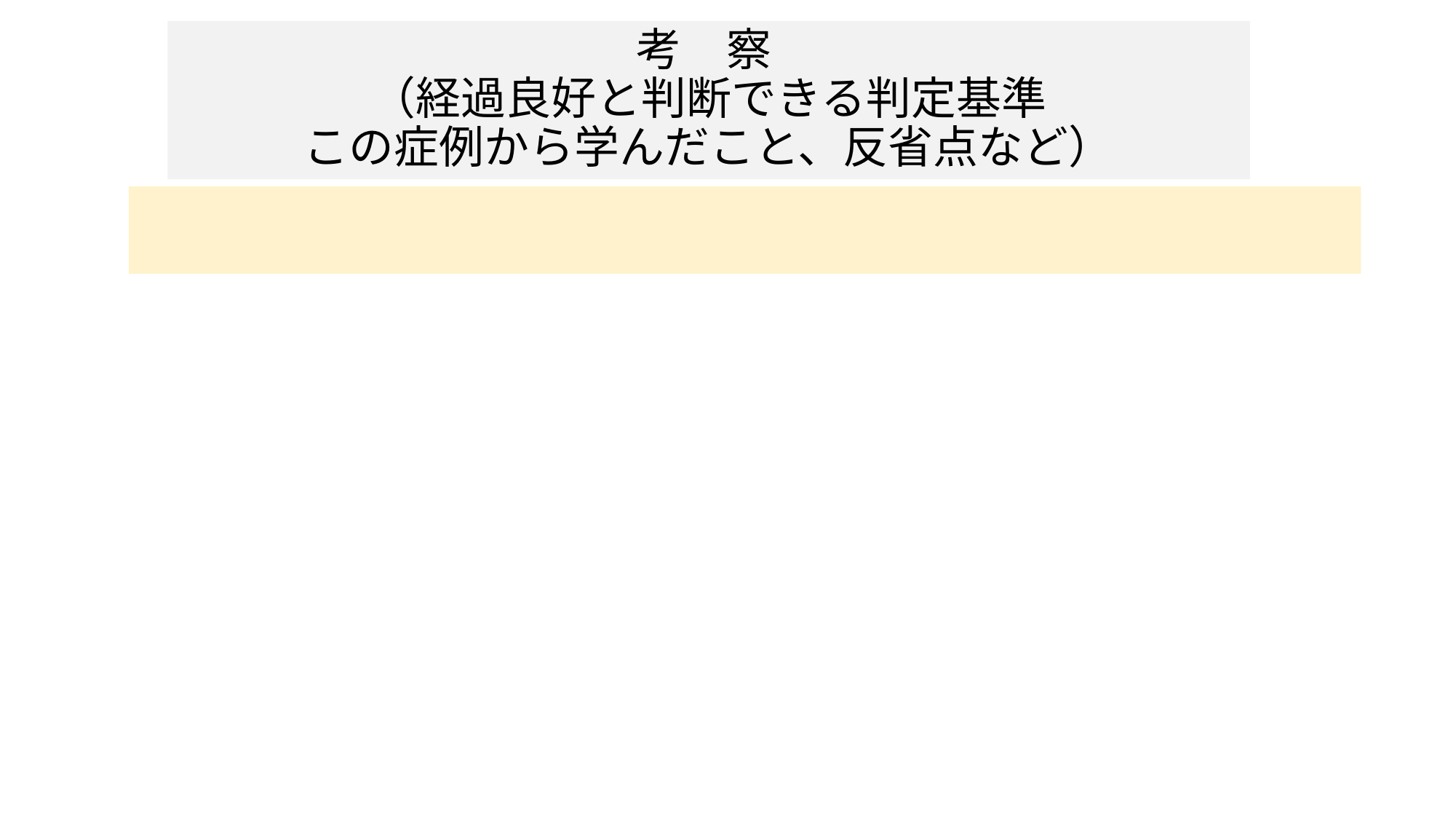

# 考　察 （経過良好と判断できる判定基準 この症例から学んだこと、反省点など）